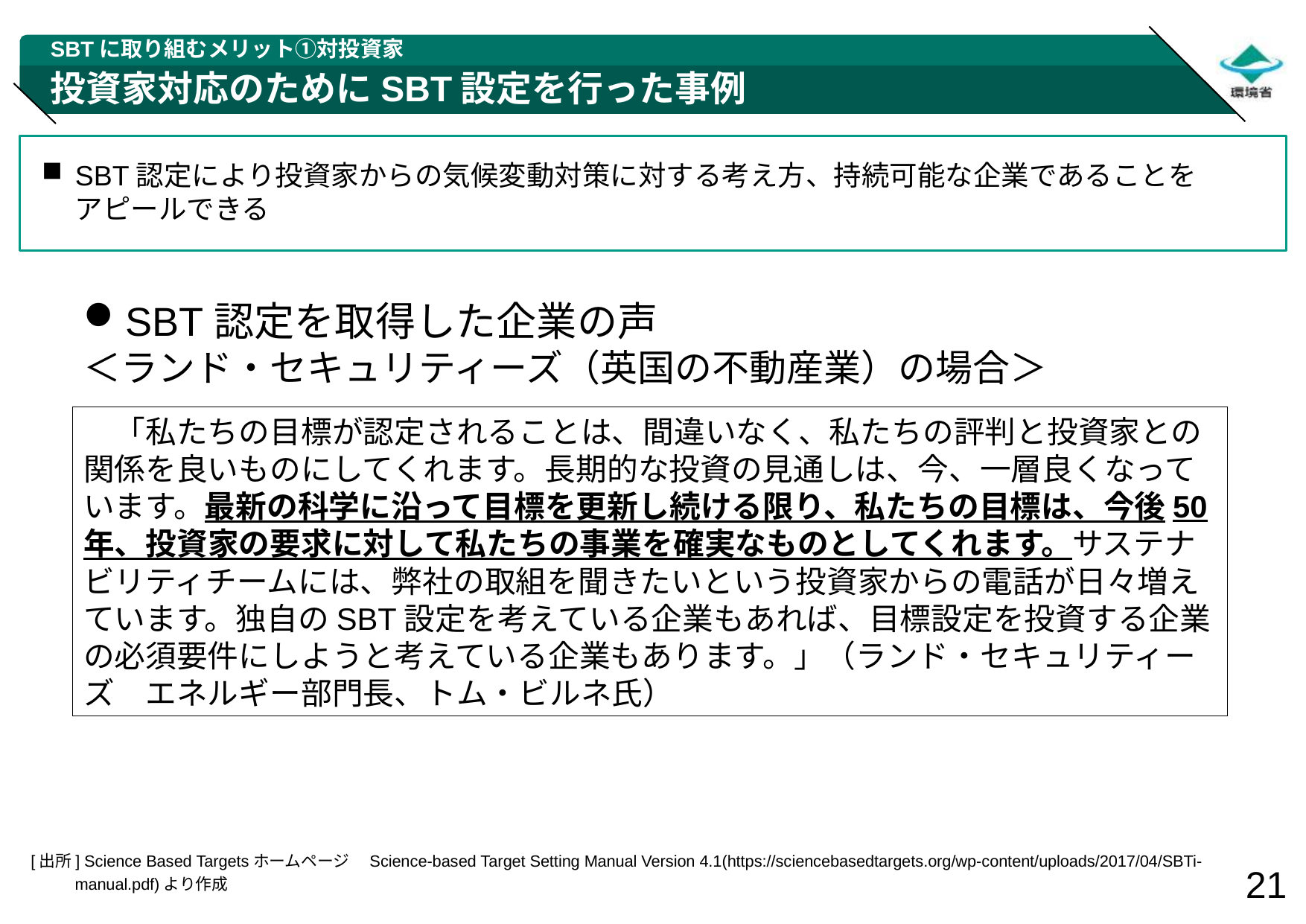

SBTに取り組むメリット①対投資家
# 投資家対応のためにSBT設定を行った事例
SBT認定により投資家からの気候変動対策に対する考え方、持続可能な企業であることを
アピールできる
SBT認定を取得した企業の声
＜ランド・セキュリティーズ（英国の不動産業）の場合＞
　「私たちの目標が認定されることは、間違いなく、私たちの評判と投資家との関係を良いものにしてくれます。長期的な投資の見通しは、今、一層良くなっています。最新の科学に沿って目標を更新し続ける限り、私たちの目標は、今後50年、投資家の要求に対して私たちの事業を確実なものとしてくれます。サステナビリティチームには、弊社の取組を聞きたいという投資家からの電話が日々増えています。独自のSBT設定を考えている企業もあれば、目標設定を投資する企業の必須要件にしようと考えている企業もあります。」（ランド・セキュリティーズ　エネルギー部門長、トム・ビルネ氏）
[出所] Science Based Targetsホームページ　Science-based Target Setting Manual Version 4.1(https://sciencebasedtargets.org/wp-content/uploads/2017/04/SBTi-manual.pdf)より作成